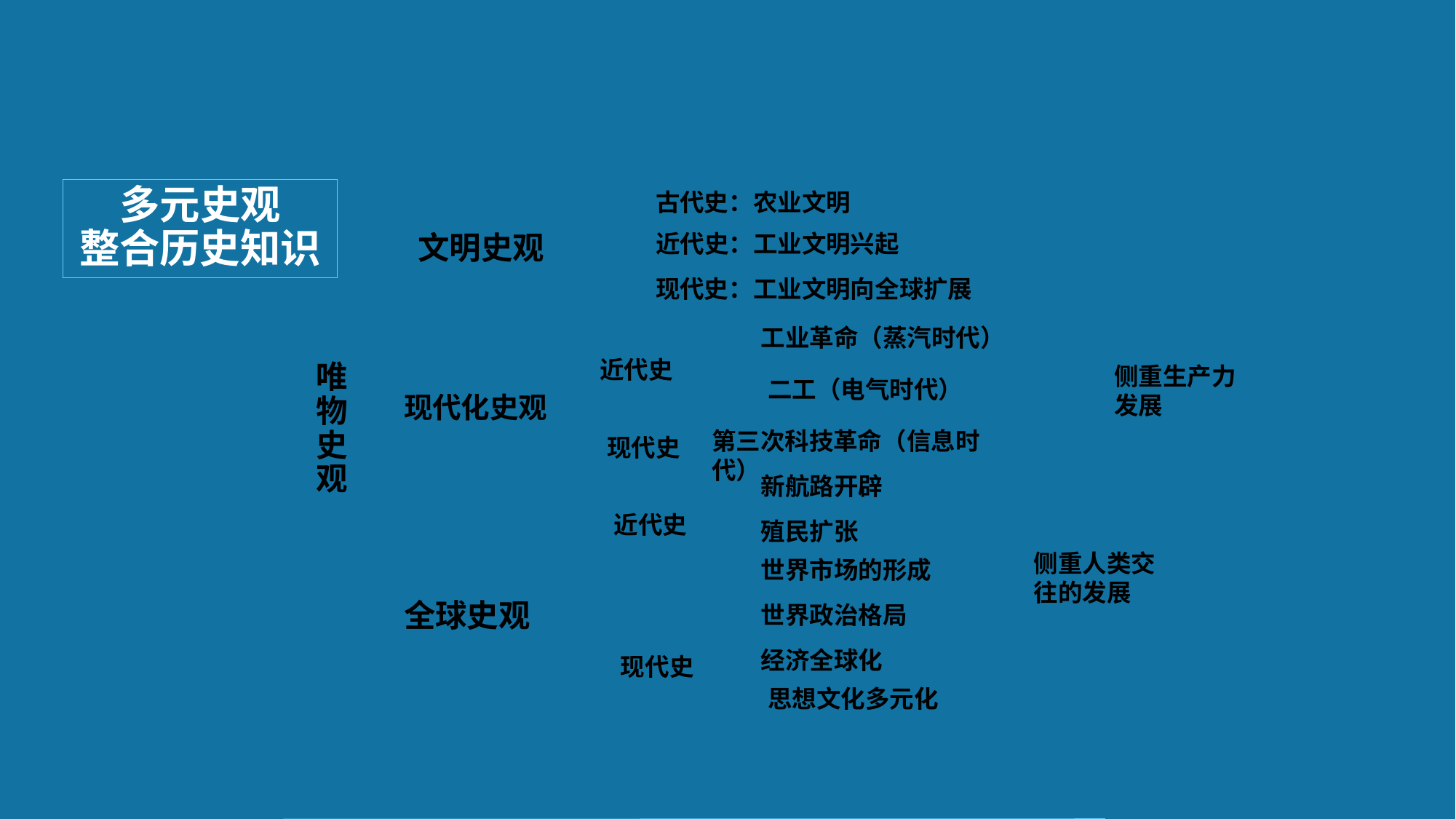

教材处理

多元史观
整合历史知识
古代史：农业文明

文明史观
近代史：工业文明兴起

现代史：工业文明向全球扩展

工业革命（蒸汽时代）

近代史
唯物史观
侧重生产力发展

二工（电气时代）
现代化史观
第三次科技革命（信息时代）
现代史
新航路开辟

近代史
殖民扩张
侧重人类交往的发展
世界市场的形成

全球史观
世界政治格局

经济全球化
现代史
思想文化多元化